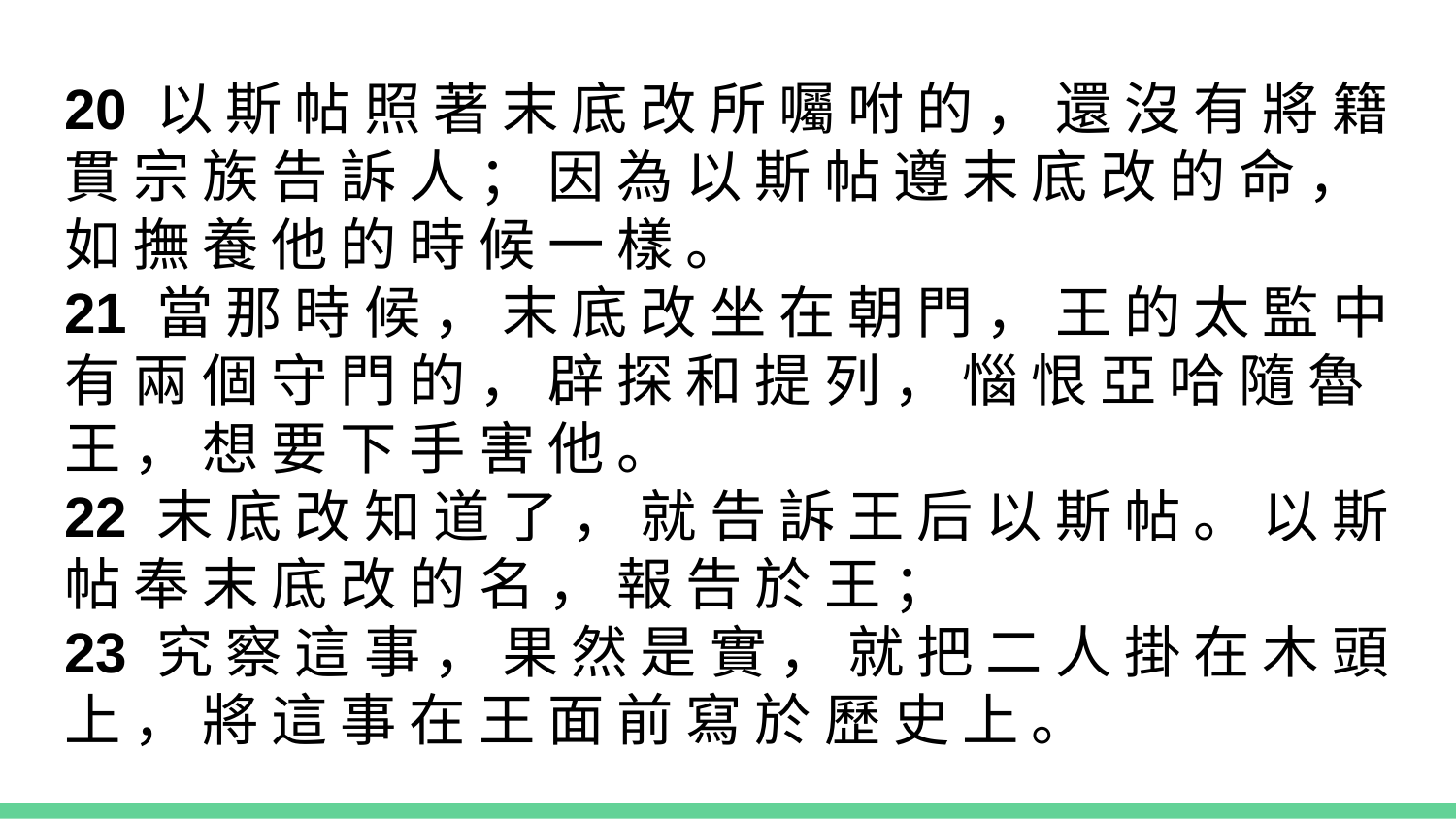

20 以 斯 帖 照 著 末 底 改 所 囑 咐 的 ， 還 沒 有 將 籍 貫 宗 族 告 訴 人 ； 因 為 以 斯 帖 遵 末 底 改 的 命 ， 如 撫 養 他 的 時 候 一 樣 。
21 當 那 時 候 ， 末 底 改 坐 在 朝 門 ， 王 的 太 監 中 有 兩 個 守 門 的 ， 辟 探 和 提 列 ， 惱 恨 亞 哈 隨 魯 王 ， 想 要 下 手 害 他 。
22 末 底 改 知 道 了 ， 就 告 訴 王 后 以 斯 帖 。 以 斯 帖 奉 末 底 改 的 名 ， 報 告 於 王 ；
23 究 察 這 事 ， 果 然 是 實 ， 就 把 二 人 掛 在 木 頭 上 ， 將 這 事 在 王 面 前 寫 於 歷 史 上 。